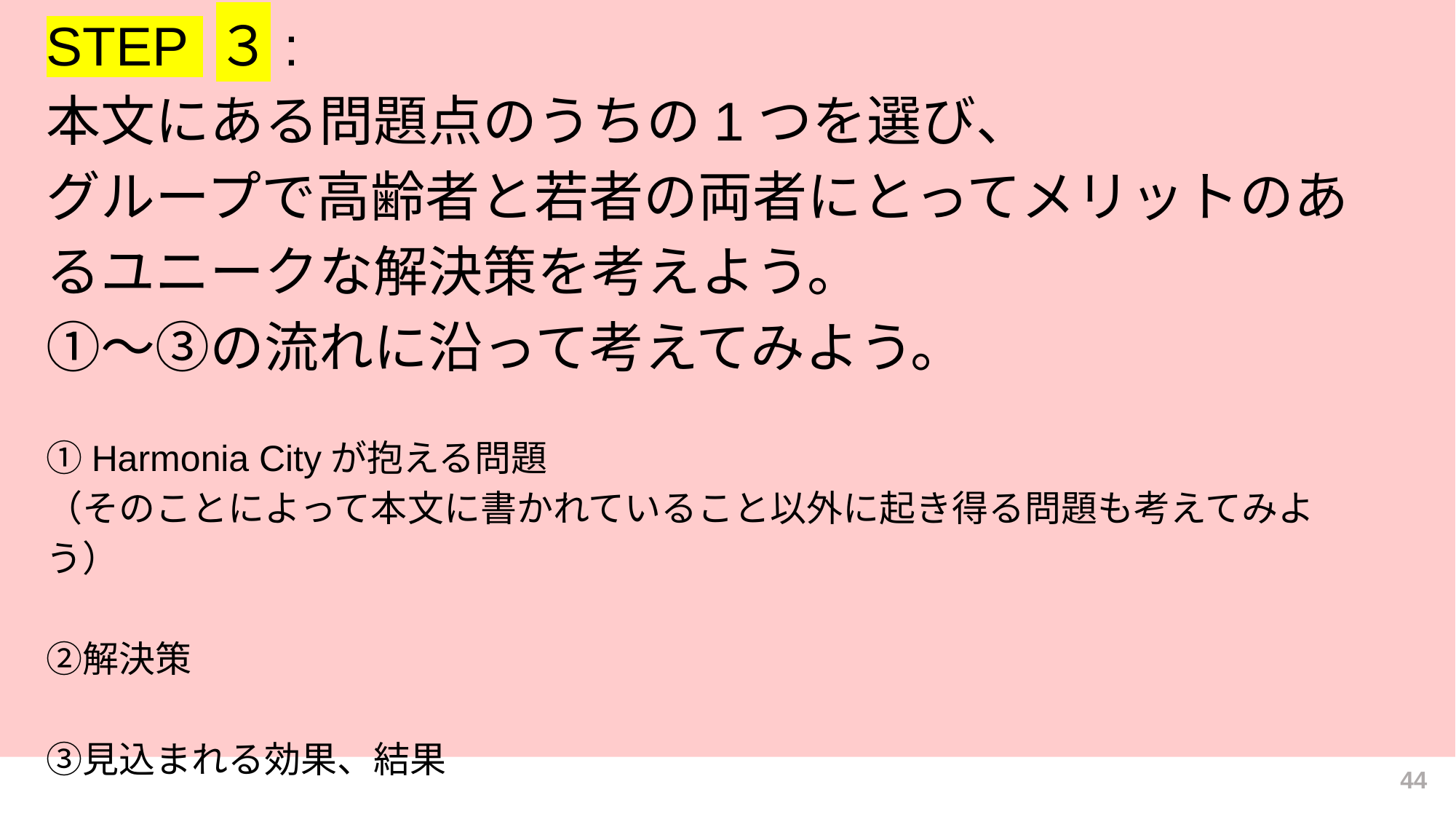

# STEP ３: 本文にある問題点のうちの1つを選び、 グループで高齢者と若者の両者にとってメリットのあるユニークな解決策を考えよう。 ①～③の流れに沿って考えてみよう。 ①Harmonia Cityが抱える問題 （そのことによって本文に書かれていること以外に起き得る問題も考えてみよう） ②解決策   ③見込まれる効果、結果